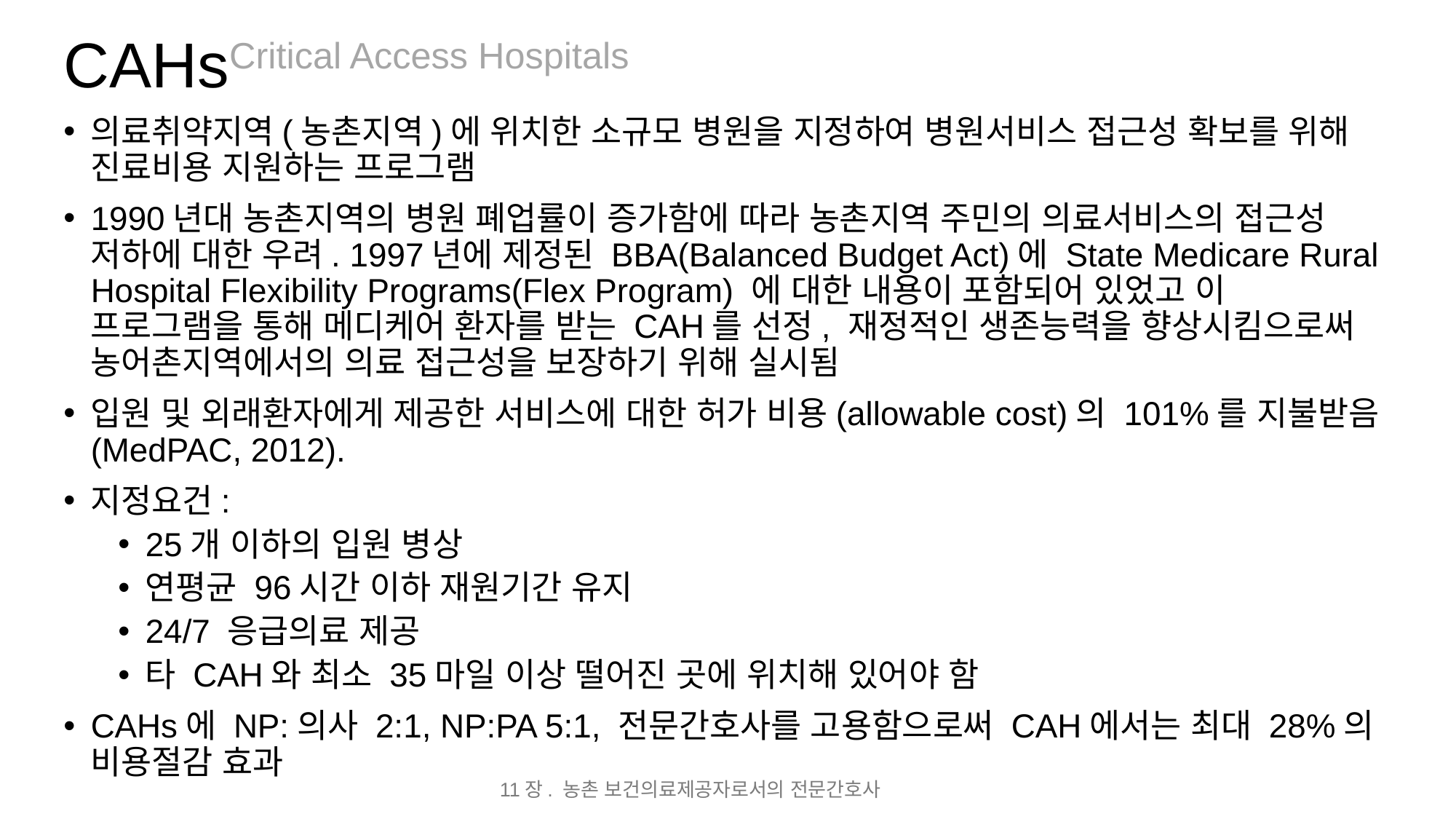

# CAHsCritical Access Hospitals
의료취약지역(농촌지역)에 위치한 소규모 병원을 지정하여 병원서비스 접근성 확보를 위해 진료비용 지원하는 프로그램
1990년대 농촌지역의 병원 폐업률이 증가함에 따라 농촌지역 주민의 의료서비스의 접근성 저하에 대한 우려. 1997년에 제정된 BBA(Balanced Budget Act)에 State Medicare Rural Hospital Flexibility Programs(Flex Program) 에 대한 내용이 포함되어 있었고 이 프로그램을 통해 메디케어 환자를 받는 CAH를 선정, 재정적인 생존능력을 향상시킴으로써 농어촌지역에서의 의료 접근성을 보장하기 위해 실시됨
입원 및 외래환자에게 제공한 서비스에 대한 허가 비용(allowable cost)의 101%를 지불받음(MedPAC, 2012).
지정요건:
25개 이하의 입원 병상
연평균 96시간 이하 재원기간 유지
24/7 응급의료 제공
타 CAH와 최소 35마일 이상 떨어진 곳에 위치해 있어야 함
CAHs에 NP:의사 2:1, NP:PA 5:1, 전문간호사를 고용함으로써 CAH에서는 최대 28%의 비용절감 효과
11장. 농촌 보건의료제공자로서의 전문간호사